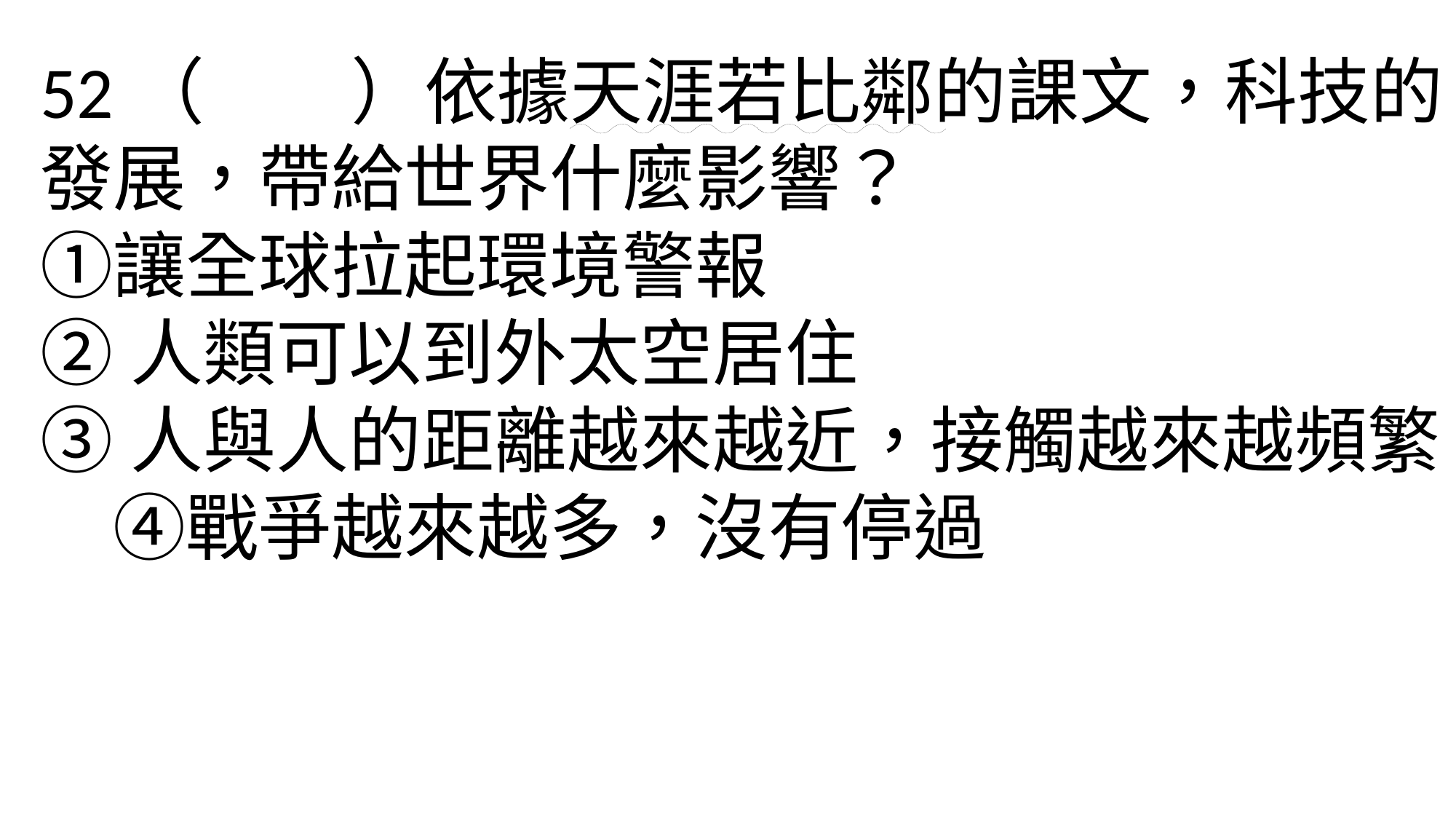

52（         ）依據天涯若比鄰的課文，科技的發展，帶給世界什麼影響？　
①讓全球拉起環境警報
②人類可以到外太空居住
③人與人的距離越來越近，接觸越來越頻繁　④戰爭越來越多，沒有停過